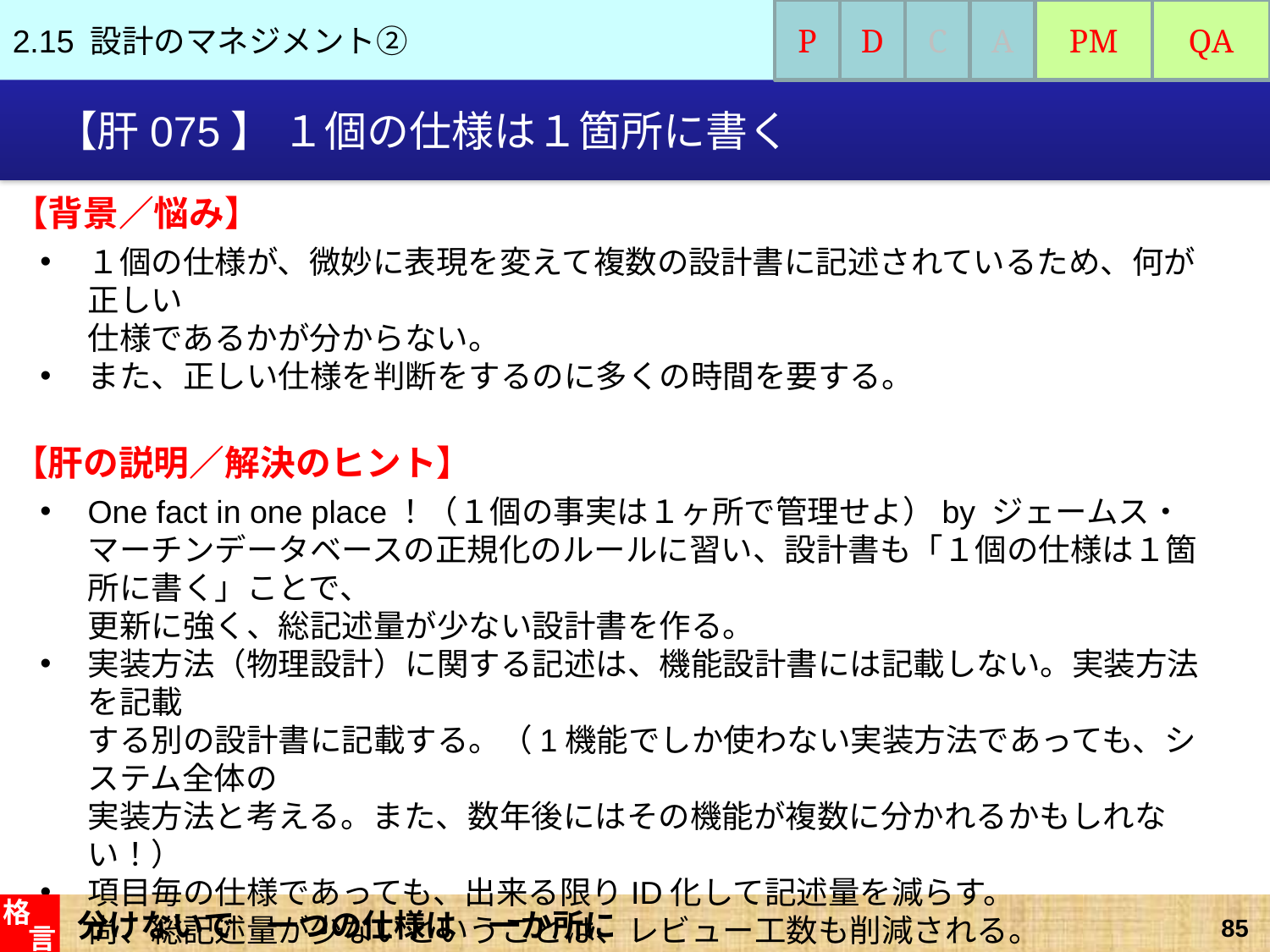

2.15 設計のマネジメント②
P
D
C
A
PM
QA
# 【肝075】 １個の仕様は１箇所に書く
【背景／悩み】
１個の仕様が、微妙に表現を変えて複数の設計書に記述されているため、何が正しい
仕様であるかが分からない。
また、正しい仕様を判断をするのに多くの時間を要する。
【肝の説明／解決のヒント】
One fact in one place！（１個の事実は１ヶ所で管理せよ）by ジェームス・マーチンデータベースの正規化のルールに習い、設計書も「１個の仕様は１箇所に書く」ことで、　
更新に強く、総記述量が少ない設計書を作る。
実装方法（物理設計）に関する記述は、機能設計書には記載しない。実装方法を記載
する別の設計書に記載する。（1機能でしか使わない実装方法であっても、システム全体の
実装方法と考える。また、数年後にはその機能が複数に分かれるかもしれない！）
項目毎の仕様であっても、出来る限りID化して記述量を減らす。
尚、総記述量が少ないということは、レビュー工数も削減される。
分けないで　一つの仕様は　一か所に
格
言
85